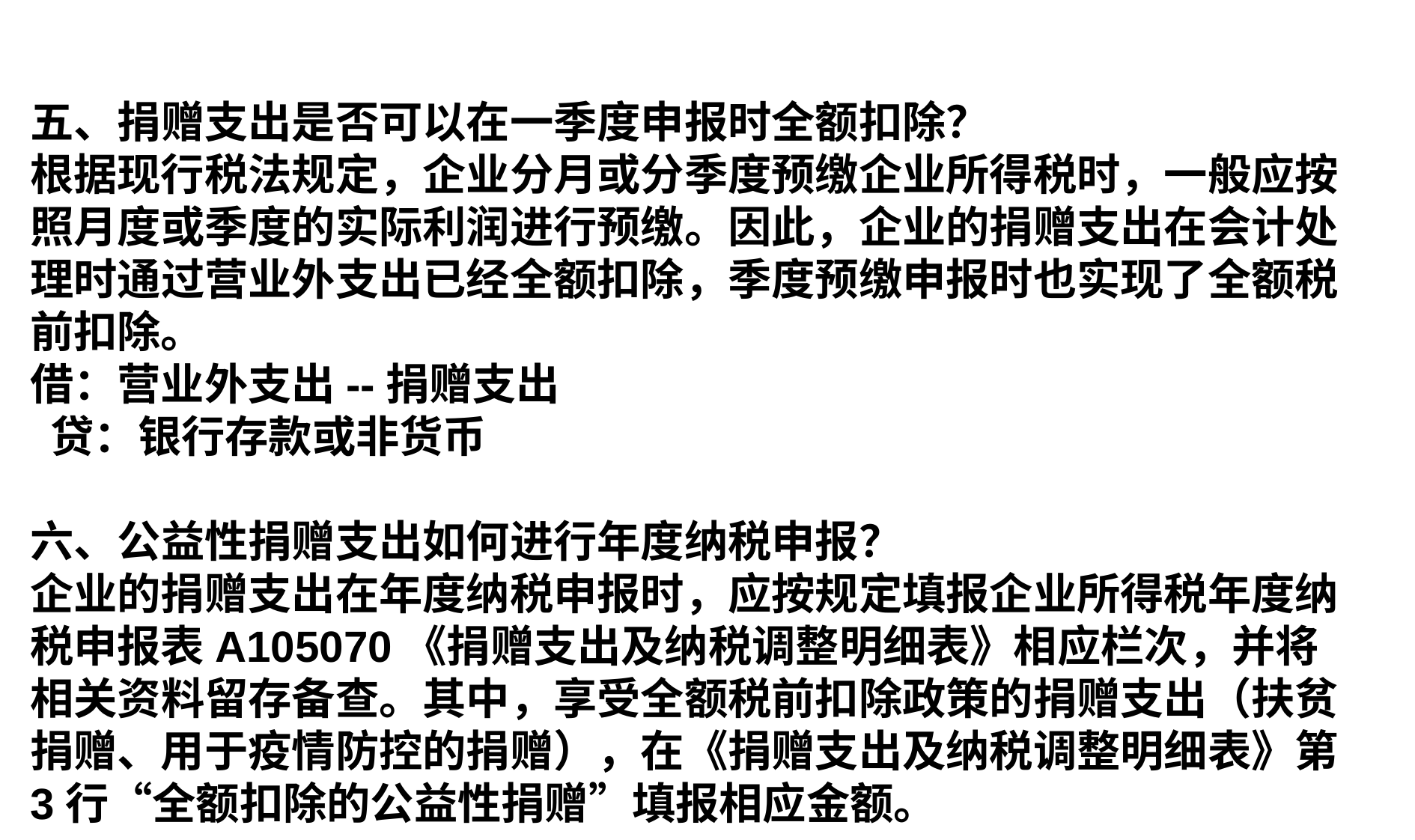

五、捐赠支出是否可以在一季度申报时全额扣除？
根据现行税法规定，企业分月或分季度预缴企业所得税时，一般应按照月度或季度的实际利润进行预缴。因此，企业的捐赠支出在会计处理时通过营业外支出已经全额扣除，季度预缴申报时也实现了全额税前扣除。
借：营业外支出--捐赠支出
 贷：银行存款或非货币

六、公益性捐赠支出如何进行年度纳税申报？
企业的捐赠支出在年度纳税申报时，应按规定填报企业所得税年度纳税申报表A105070《捐赠支出及纳税调整明细表》相应栏次，并将相关资料留存备查。其中，享受全额税前扣除政策的捐赠支出（扶贫捐赠、用于疫情防控的捐赠），在《捐赠支出及纳税调整明细表》第3行“全额扣除的公益性捐赠”填报相应金额。